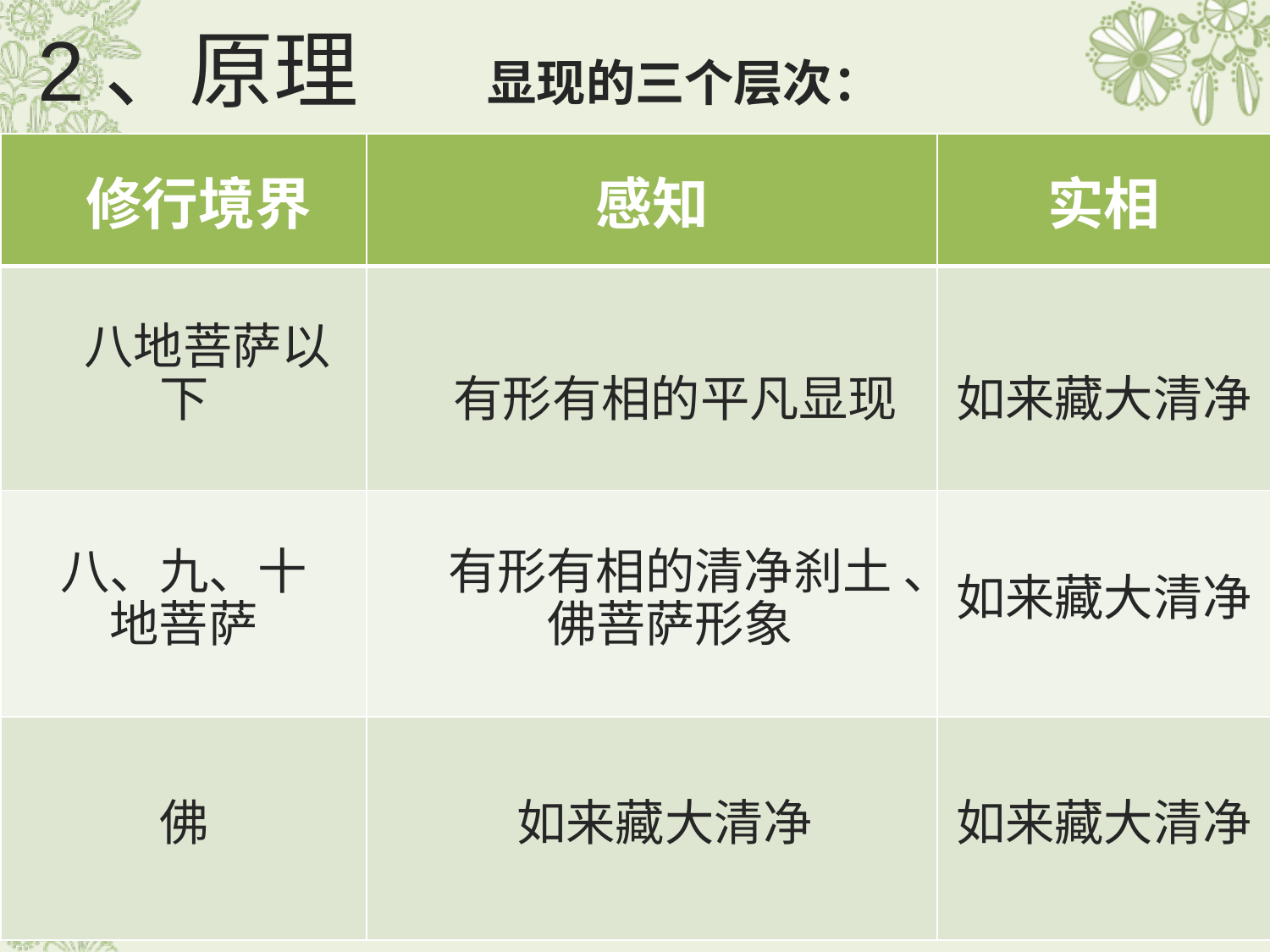

# 2、原理
显现的三个层次：

| 修行境界 | 感知 | 实相 |
| --- | --- | --- |
| 八地菩萨以下 | 有形有相的平凡显现 | 如来藏大清净 |
| 八、九、十 地菩萨 | 有形有相的清净刹土 、 佛菩萨形象 | 如来藏大清净 |
| 佛 | 如来藏大清净 | 如来藏大清净 |